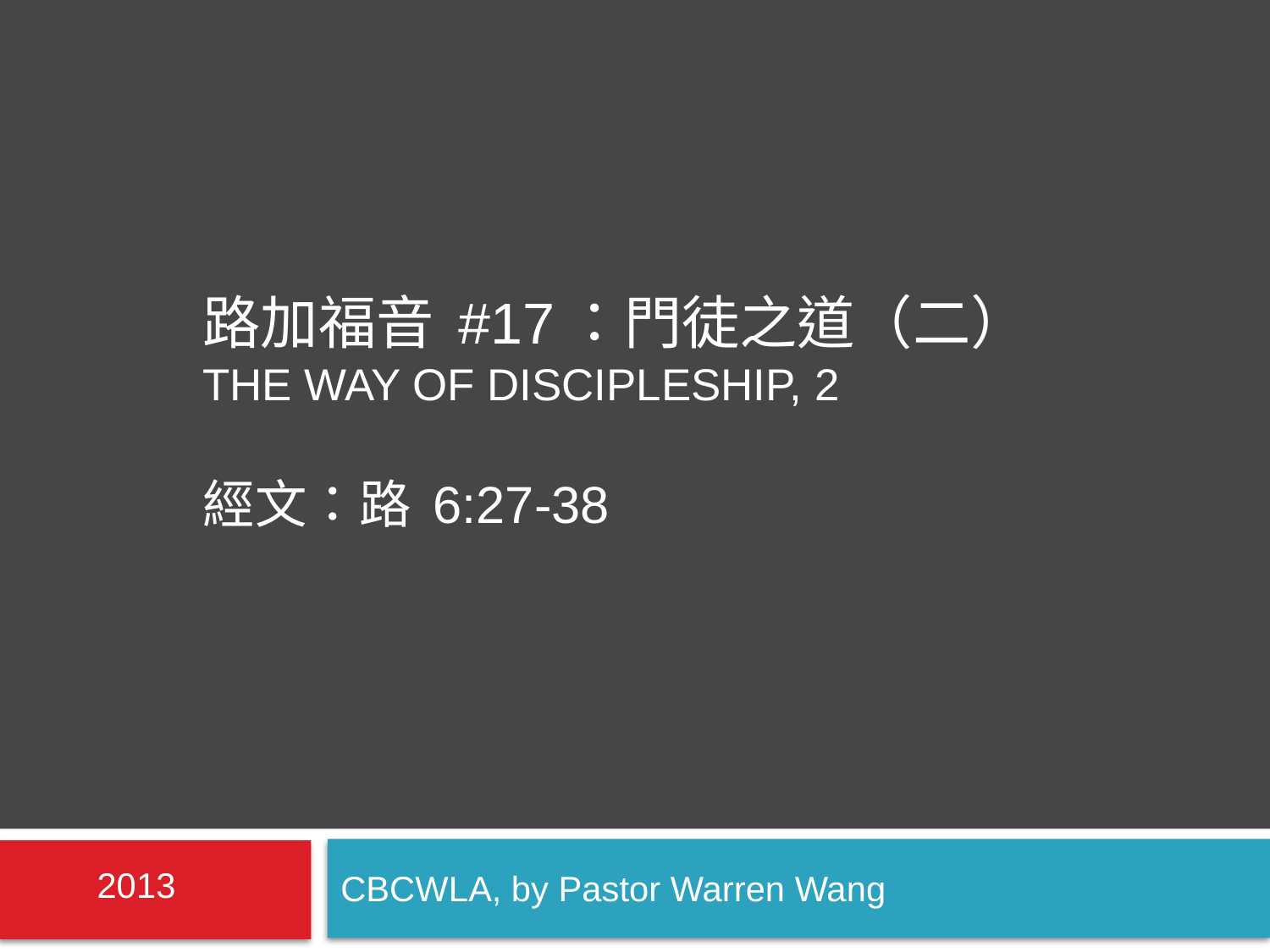

# 路加福音 #17：門徒之道（二） the way of discipleship, 2 經文：路 6:27-38
CBCWLA, by Pastor Warren Wang
2013